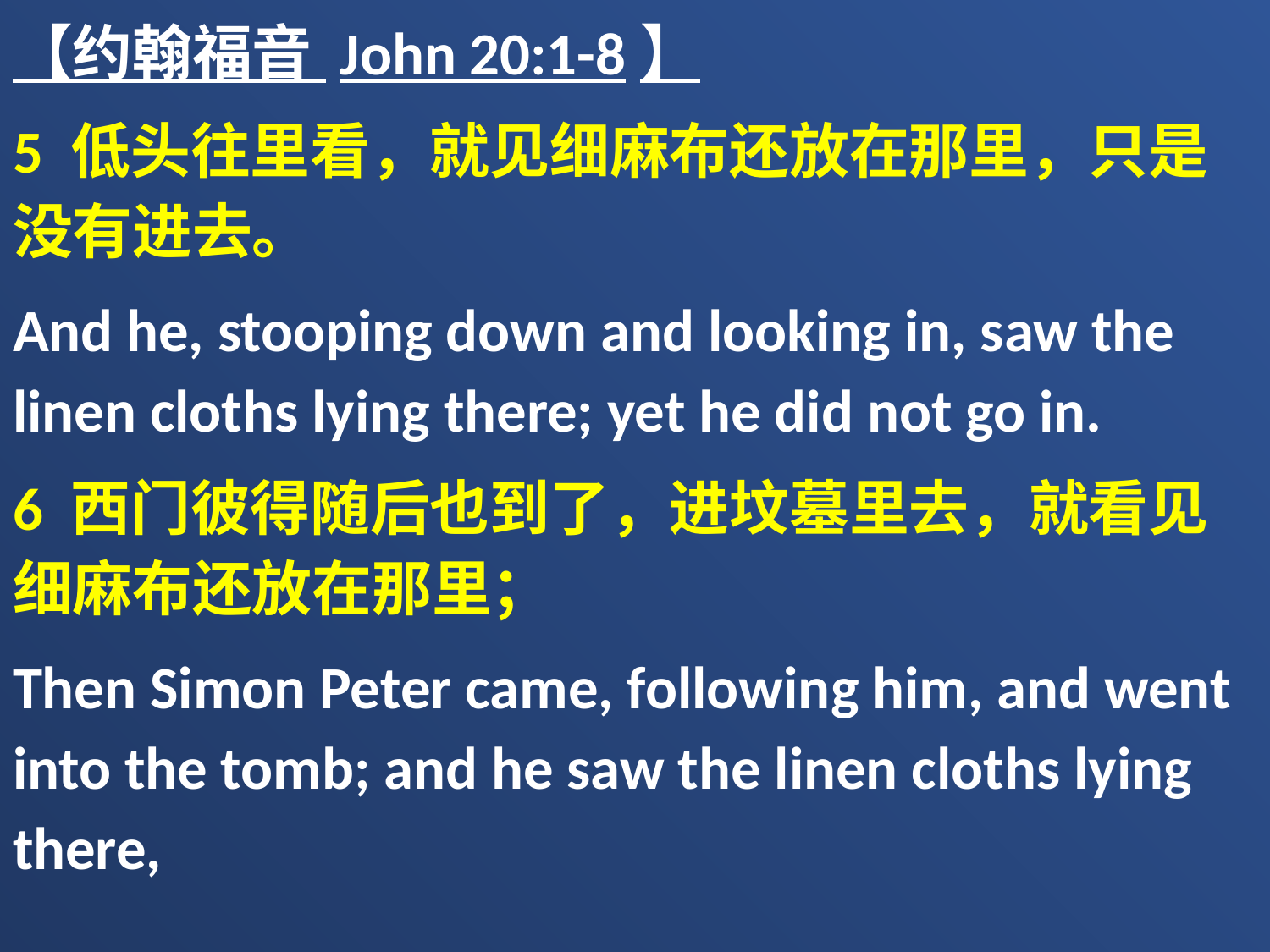

【约翰福音 John 20:1-8】
5 低头往里看，就见细麻布还放在那里，只是没有进去。
And he, stooping down and looking in, saw the linen cloths lying there; yet he did not go in.
6 西门彼得随后也到了，进坟墓里去，就看见细麻布还放在那里；
Then Simon Peter came, following him, and went into the tomb; and he saw the linen cloths lying there,